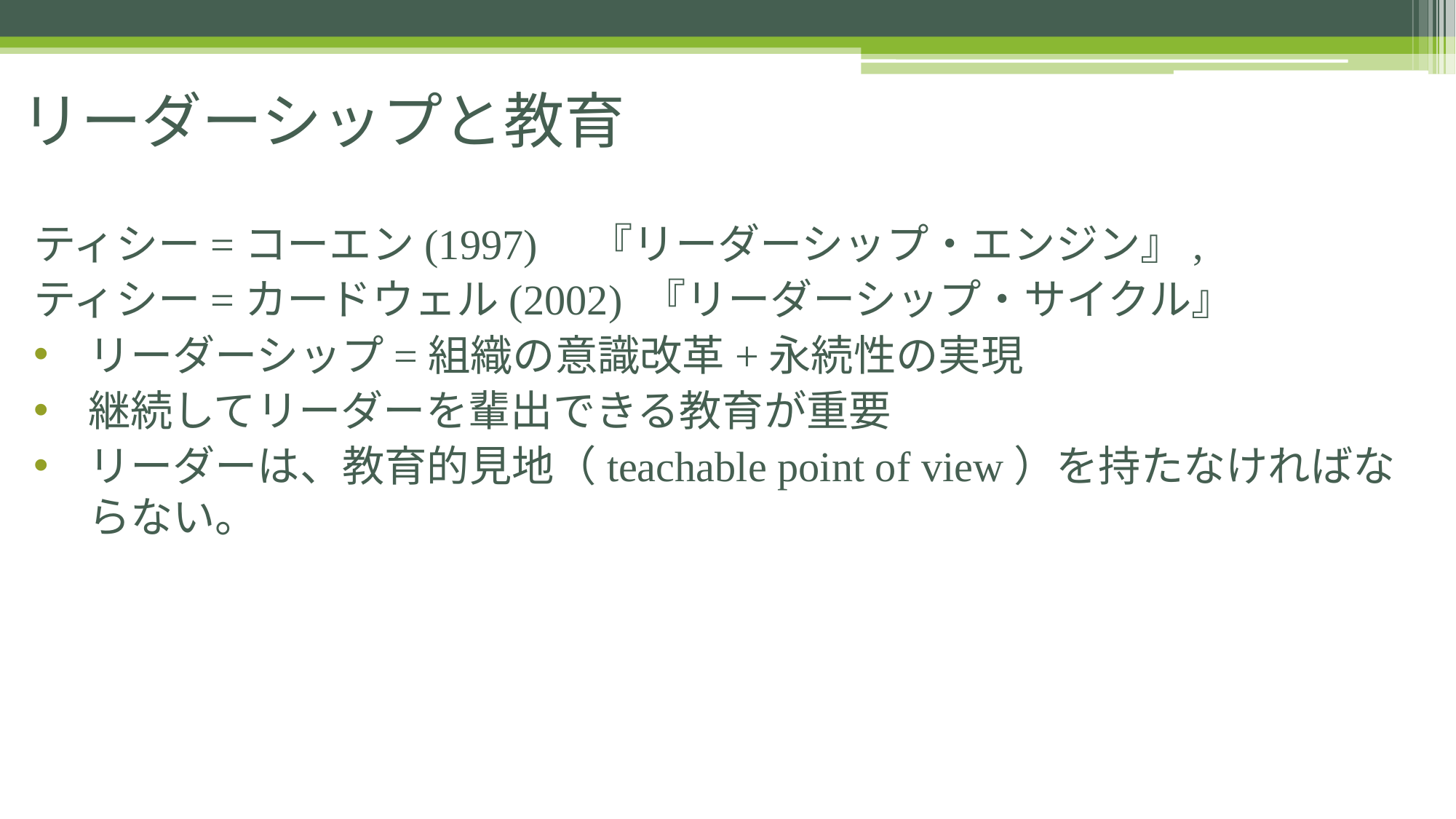

# リーダーシップと教育
ティシー=コーエン(1997)　『リーダーシップ・エンジン』,
ティシー=カードウェル(2002) 『リーダーシップ・サイクル』
リーダーシップ=組織の意識改革+永続性の実現
継続してリーダーを輩出できる教育が重要
リーダーは、教育的見地（teachable point of view）を持たなければならない。